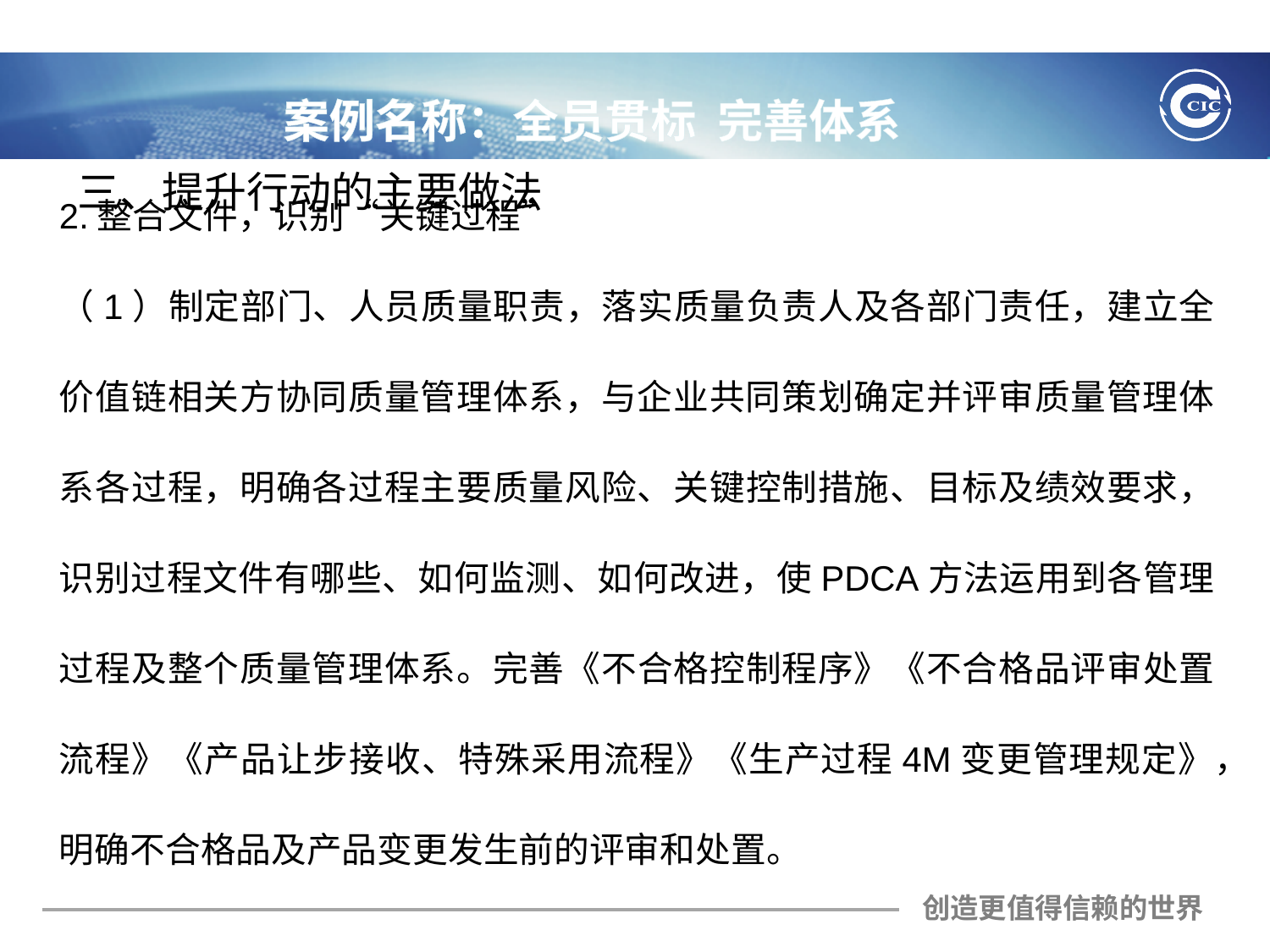

案例名称：全员贯标  完善体系
三、提升行动的主要做法
2.整合文件，识别“关键过程”（1）制定部门、人员质量职责，落实质量负责人及各部门责任，建立全价值链相关方协同质量管理体系，与企业共同策划确定并评审质量管理体系各过程，明确各过程主要质量风险、关键控制措施、目标及绩效要求，识别过程文件有哪些、如何监测、如何改进，使PDCA方法运用到各管理过程及整个质量管理体系。完善《不合格控制程序》《不合格品评审处置流程》《产品让步接收、特殊采用流程》《生产过程4M变更管理规定》，明确不合格品及产品变更发生前的评审和处置。